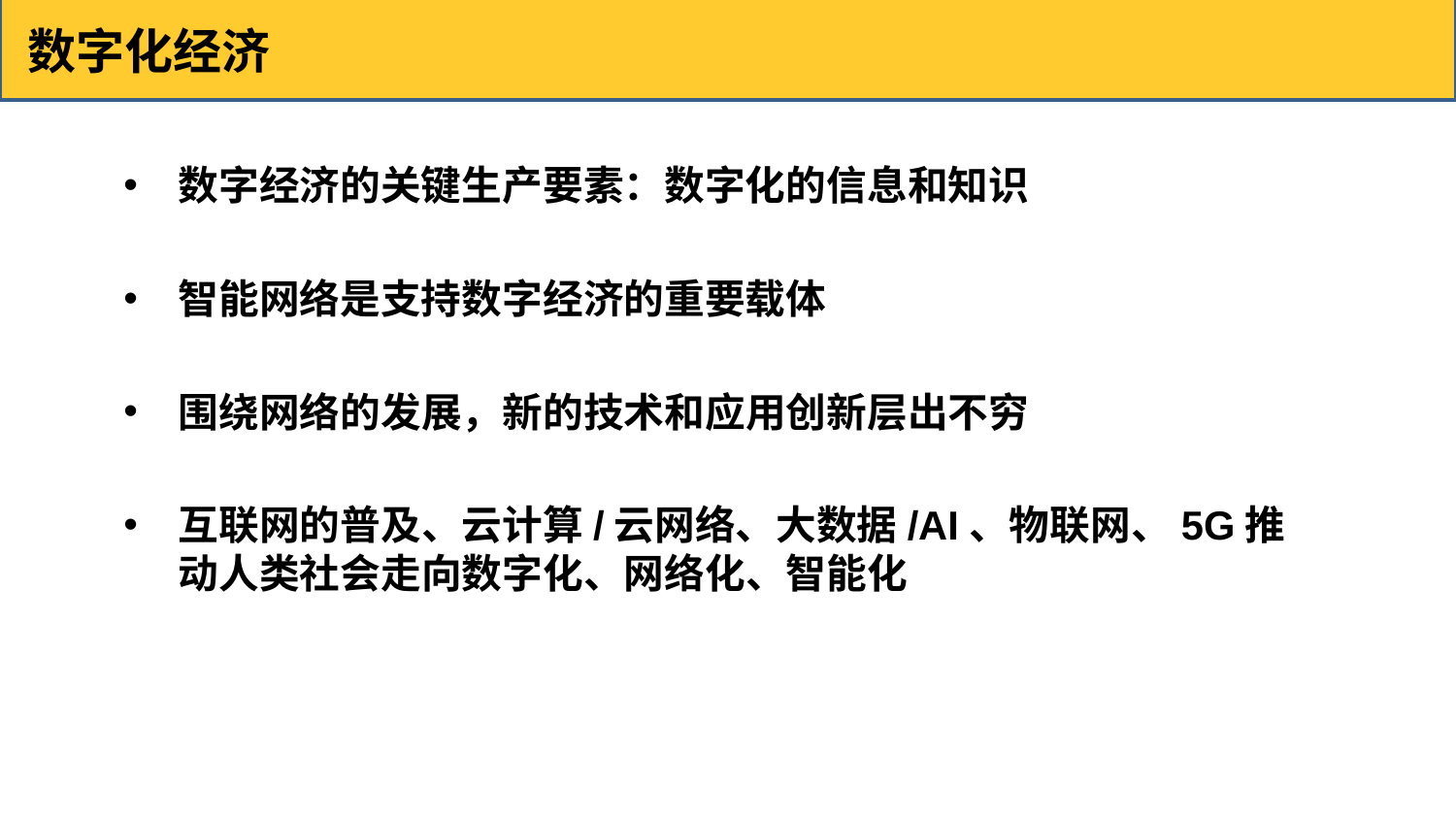

数字化经济

数字经济的关键生产要素：数字化的信息和知识

智能网络是支持数字经济的重要载体

围绕网络的发展，新的技术和应用创新层出不穷

互联网的普及、云计算/云网络、大数据/AI、物联网、5G推动人类社会走向数字化、网络化、智能化

11